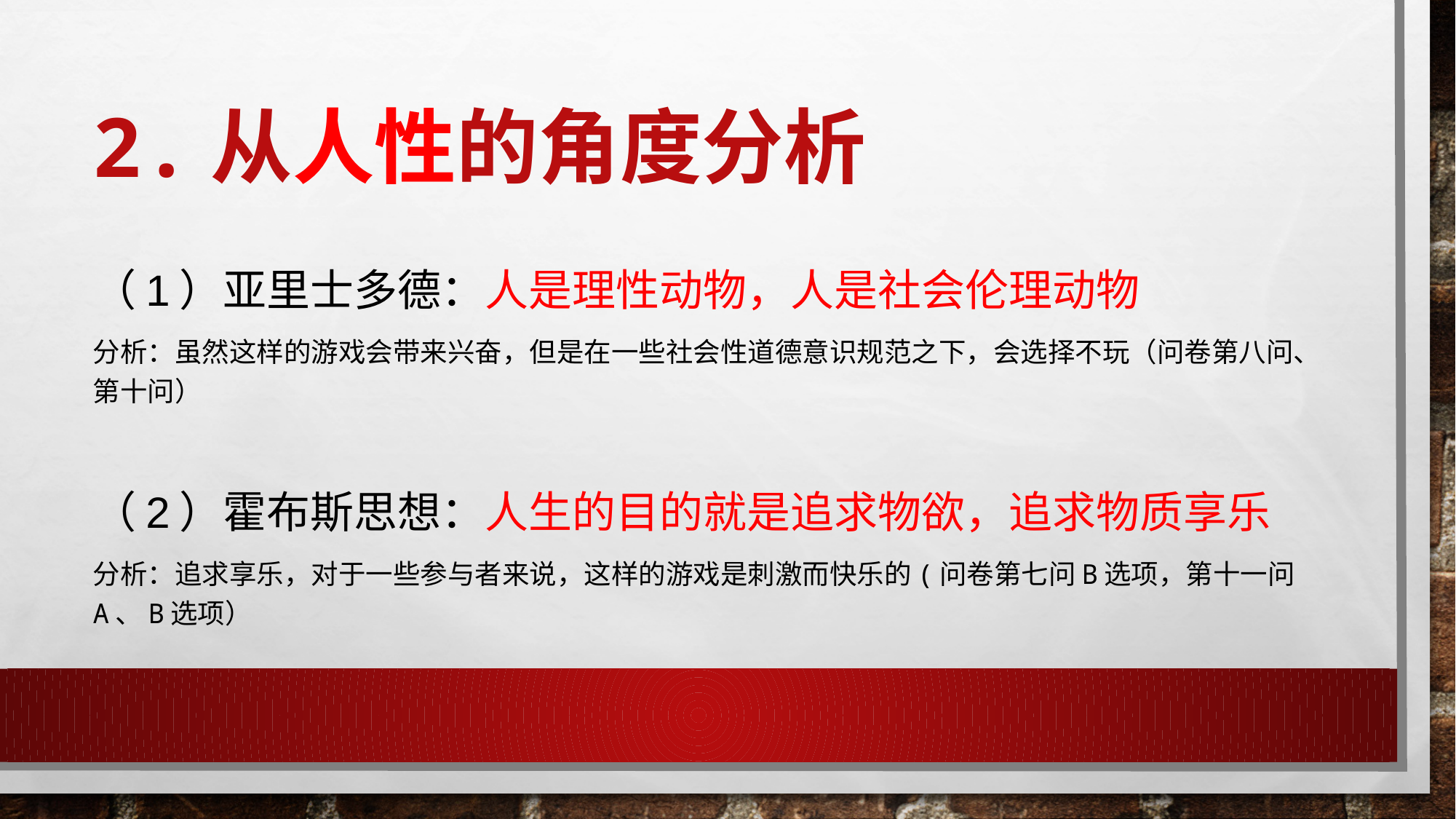

# 2.从人性的角度分析
（1）亚里士多德：人是理性动物，人是社会伦理动物
分析：虽然这样的游戏会带来兴奋，但是在一些社会性道德意识规范之下，会选择不玩（问卷第八问、第十问）

（2）霍布斯思想：人生的目的就是追求物欲，追求物质享乐
分析：追求享乐，对于一些参与者来说，这样的游戏是刺激而快乐的(问卷第七问B选项，第十一问A、B选项）